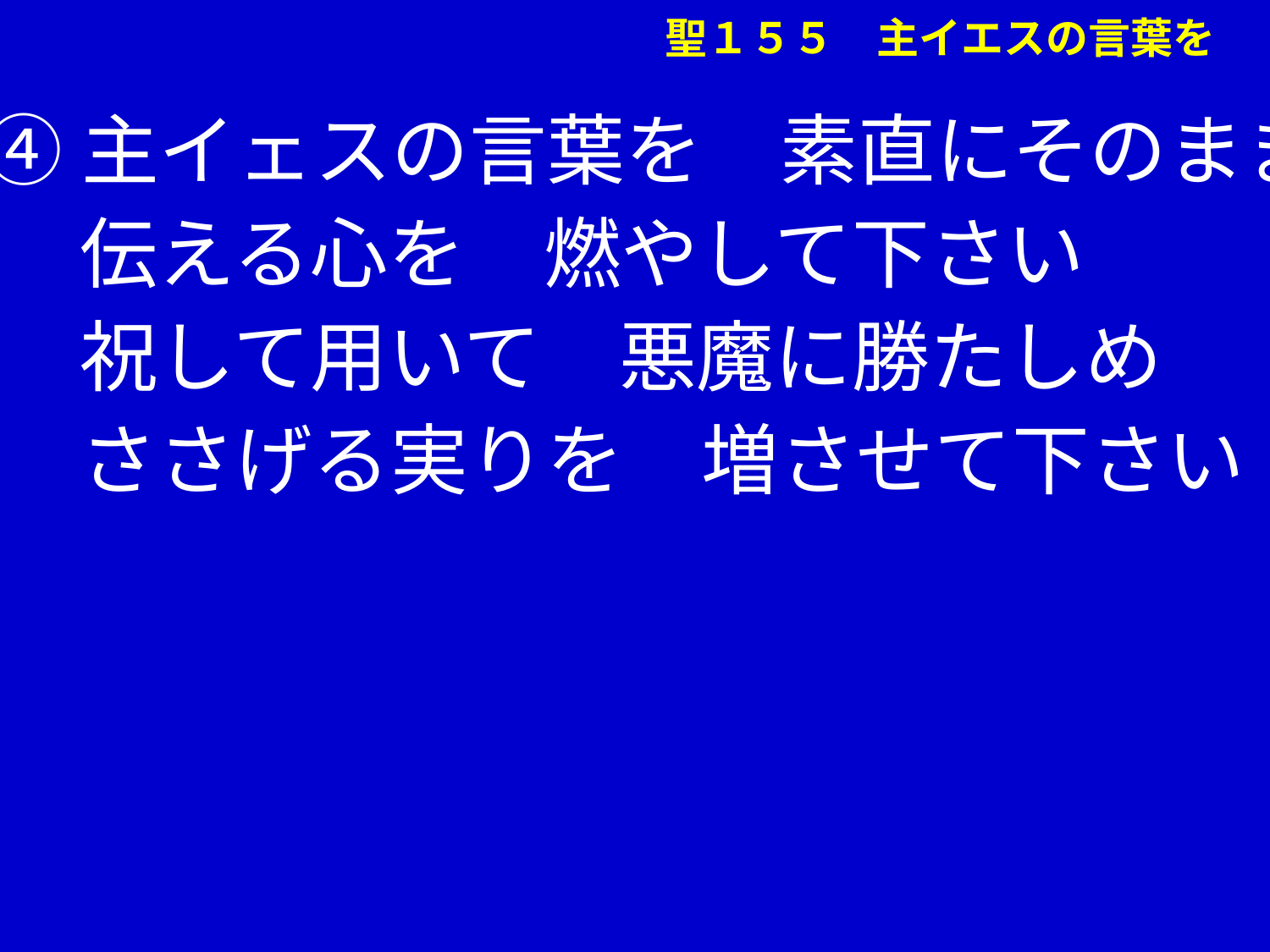

④主イェスの言葉を　素直にそのまま
　 伝える心を　燃やして下さい
　 祝して用いて　悪魔に勝たしめ
　 ささげる実りを　増させて下さい

聖１５５　主イエスの言葉を